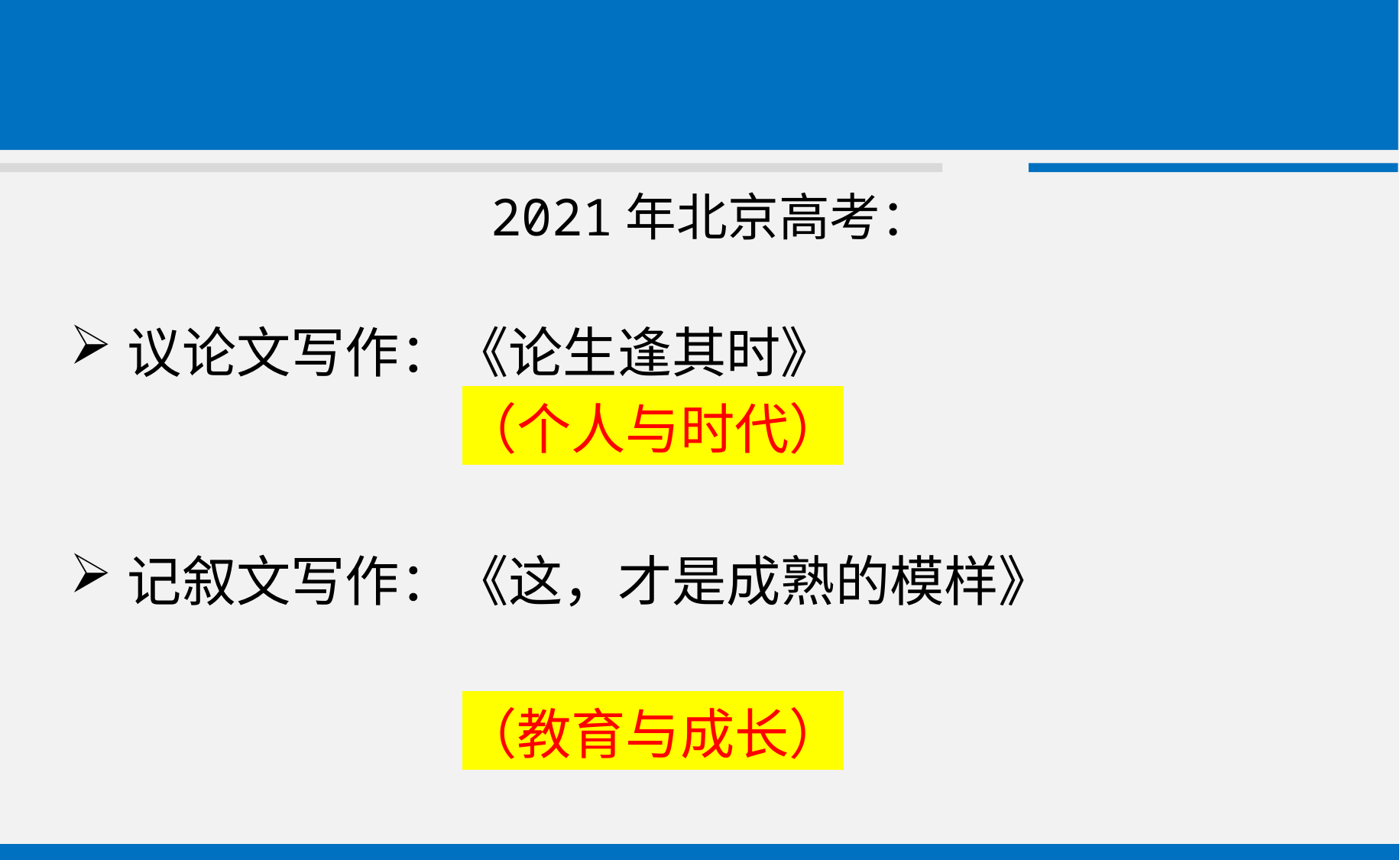

# 2021年北京高考：
议论文写作：《论生逢其时》
                               （个人与时代）

记叙文写作：《这，才是成熟的模样》

                               （教育与成长）